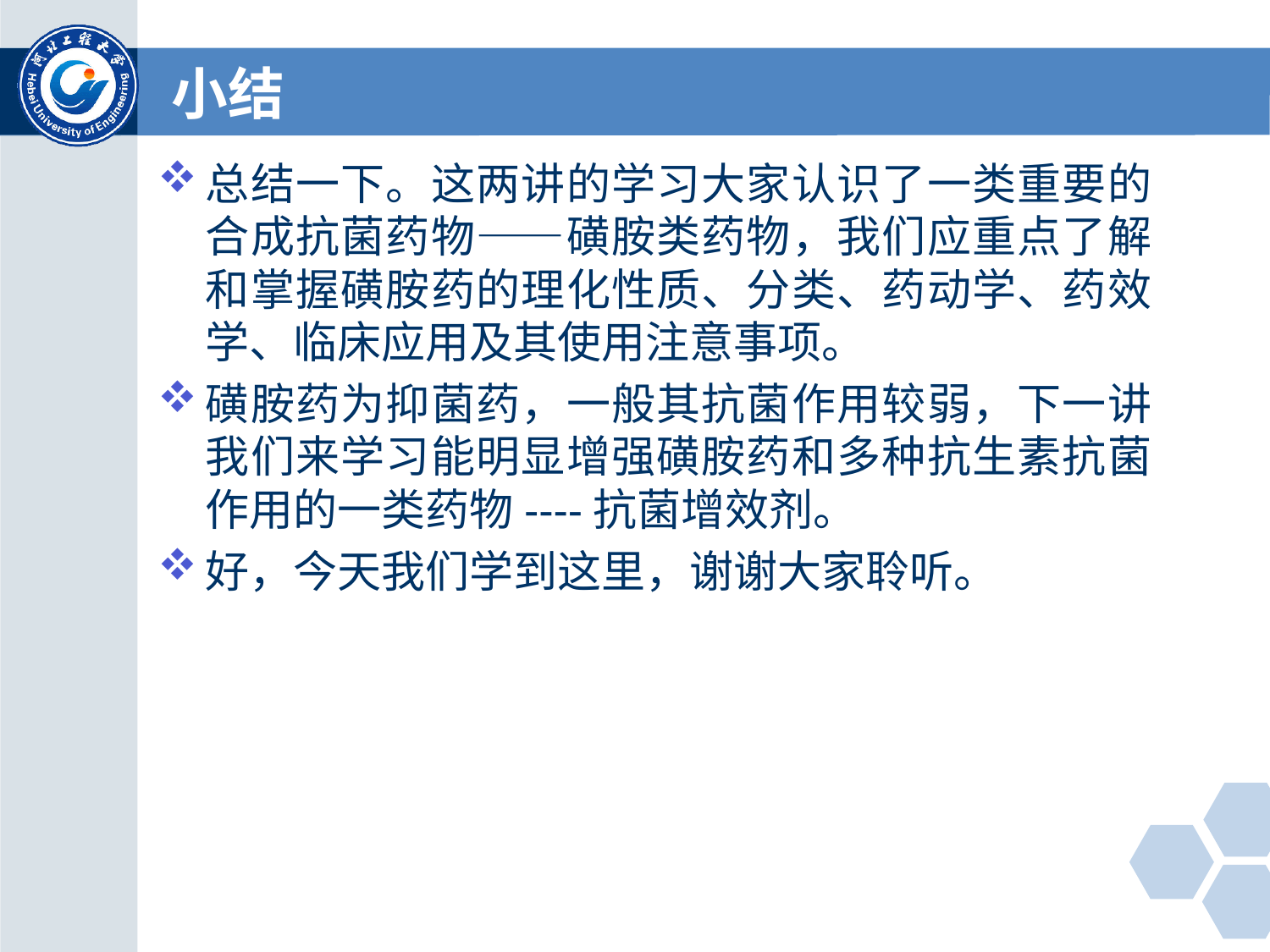

# 小结
总结一下。这两讲的学习大家认识了一类重要的合成抗菌药物——磺胺类药物，我们应重点了解和掌握磺胺药的理化性质、分类、药动学、药效学、临床应用及其使用注意事项。
磺胺药为抑菌药，一般其抗菌作用较弱，下一讲我们来学习能明显增强磺胺药和多种抗生素抗菌作用的一类药物----抗菌增效剂。
好，今天我们学到这里，谢谢大家聆听。